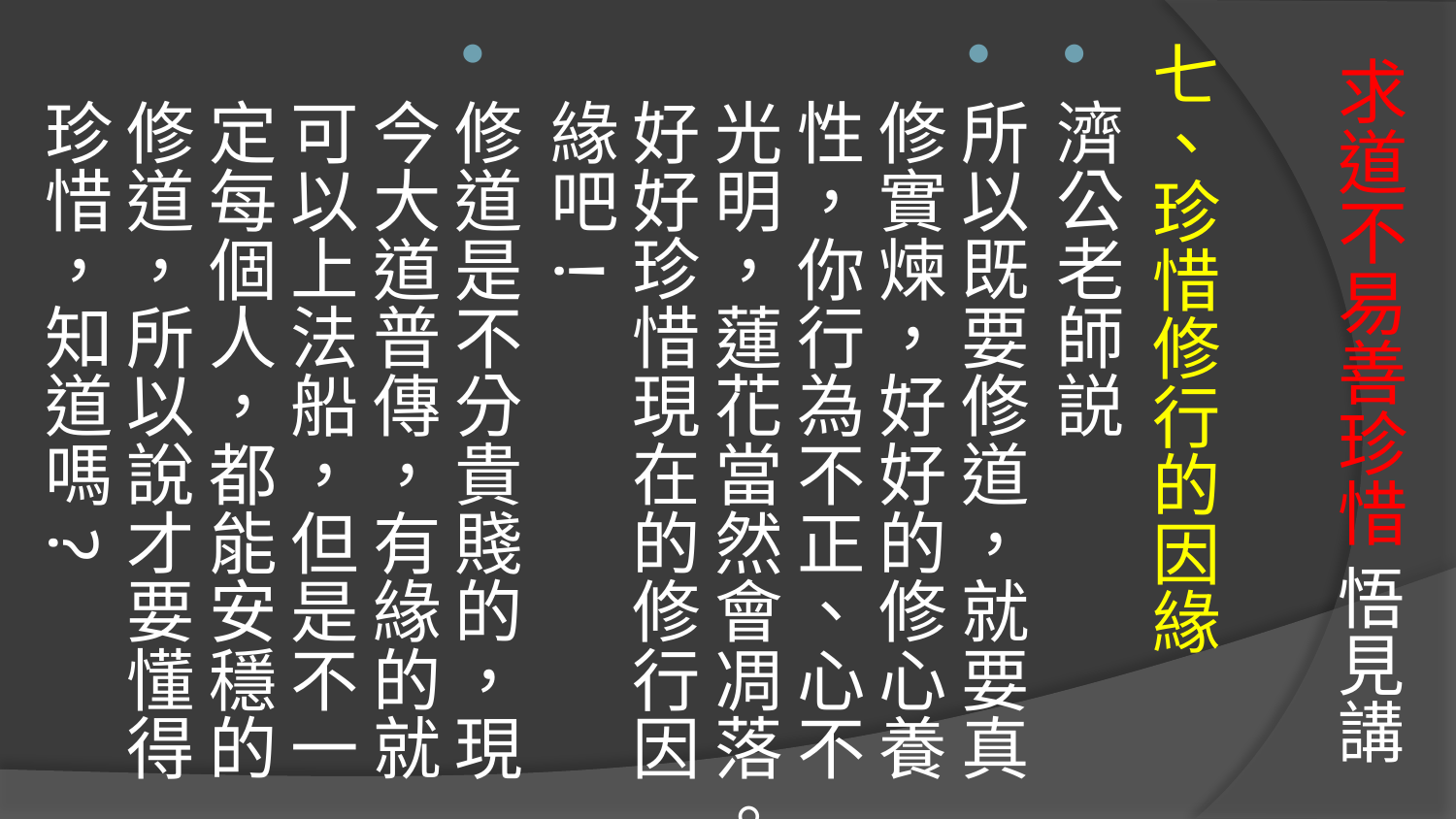

七、珍惜修行的因緣
濟公老師説
所以既要修道，就要真修實煉，好好的修心養性，你行為不正、心不光明，蓮花當然會凋落。好好珍惜現在的修行因緣吧!
修道是不分貴賤的，現今大道普傳，有緣的就可以上法船，但是不一定每個人，都能安穩的修道，所以說才要懂得珍惜，知道嗎?
# 求道不易善珍惜 悟見講